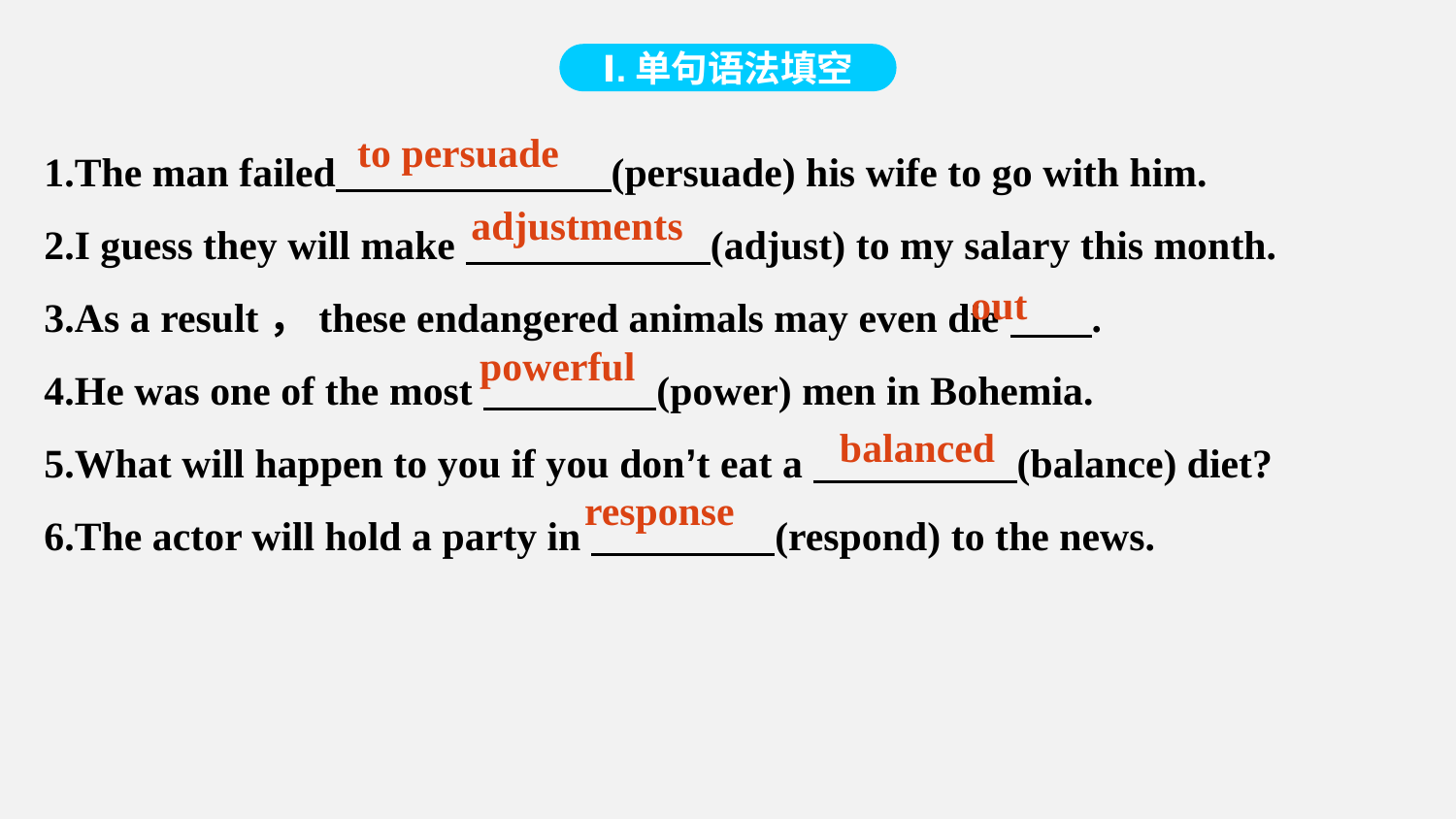

Ⅰ.单句语法填空
1.The man failed                           (persuade) his wife to go with him.
2.I guess they will make                         (adjust) to my salary this month.
3.As a result，these endangered animals may even die         .
4.He was one of the most                  (power) men in Bohemia.
5.What will happen to you if you don’t eat a                     (balance) diet?
6.The actor will hold a party in                   (respond) to the news.
to persuade
adjustments
out
powerful
balanced
response